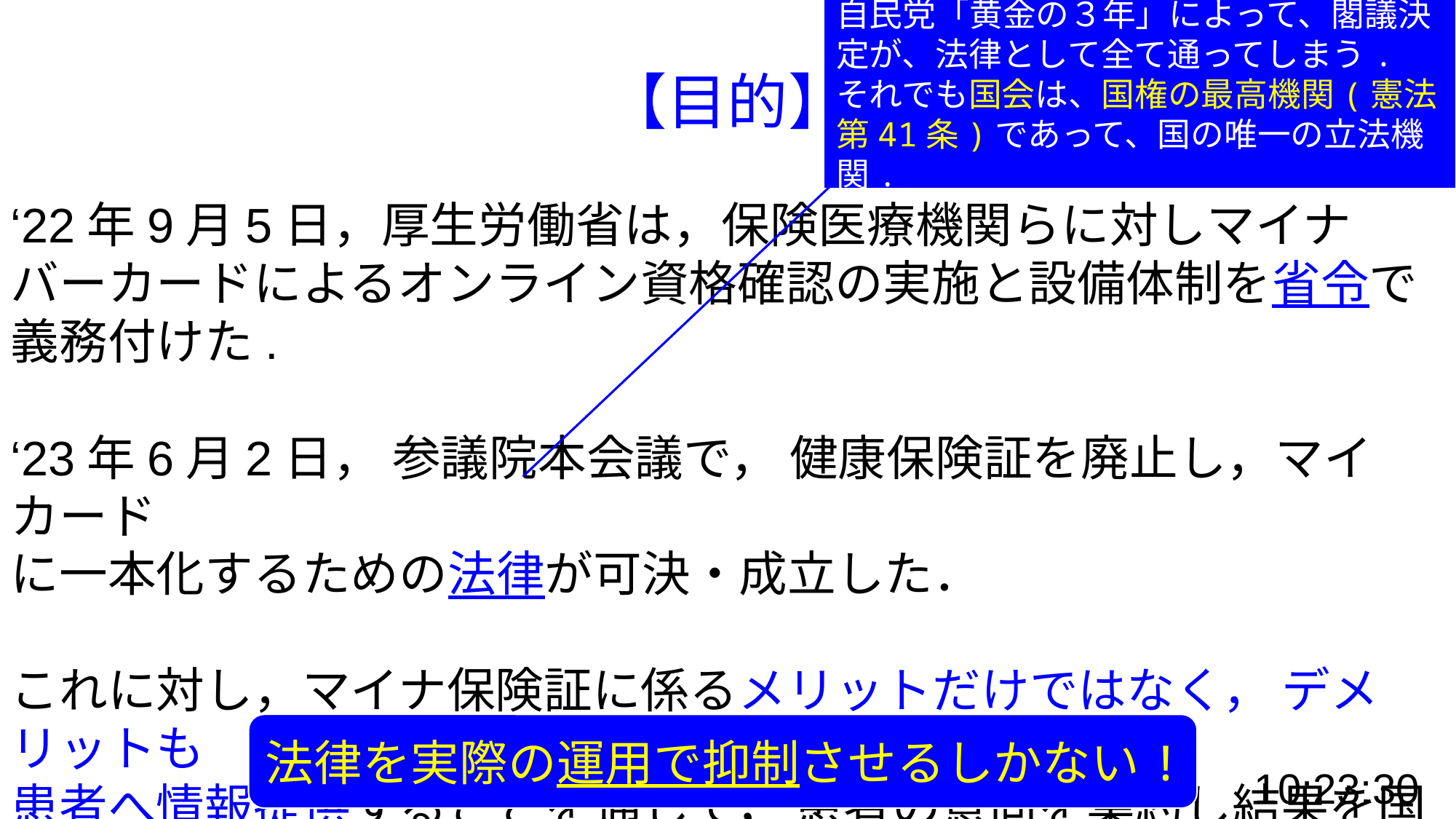

自民党「黄金の３年」によって、閣議決定が、法律として全て通ってしまう.
それでも国会は、国権の最高機関(憲法第41条)であって、国の唯一の立法機関.
【目的】

‘22年9月5日，厚生労働省は，保険医療機関らに対しマイナバーカードによるオンライン資格確認の実施と設備体制を省令で義務付けた.

‘23年6月2日， 参議院本会議で， 健康保険証を廃止し，マイカード
に一本化するための法律が可決・成立した．

これに対し，マイナ保険証に係るメリットだけではなく， デメリットも
患者へ情報提供することを通じて， 患者の意向を集約し結果を国への
要望活動等へ活かすことを目的とした．
法律を実際の運用で抑制させるしかない!
10:23:30